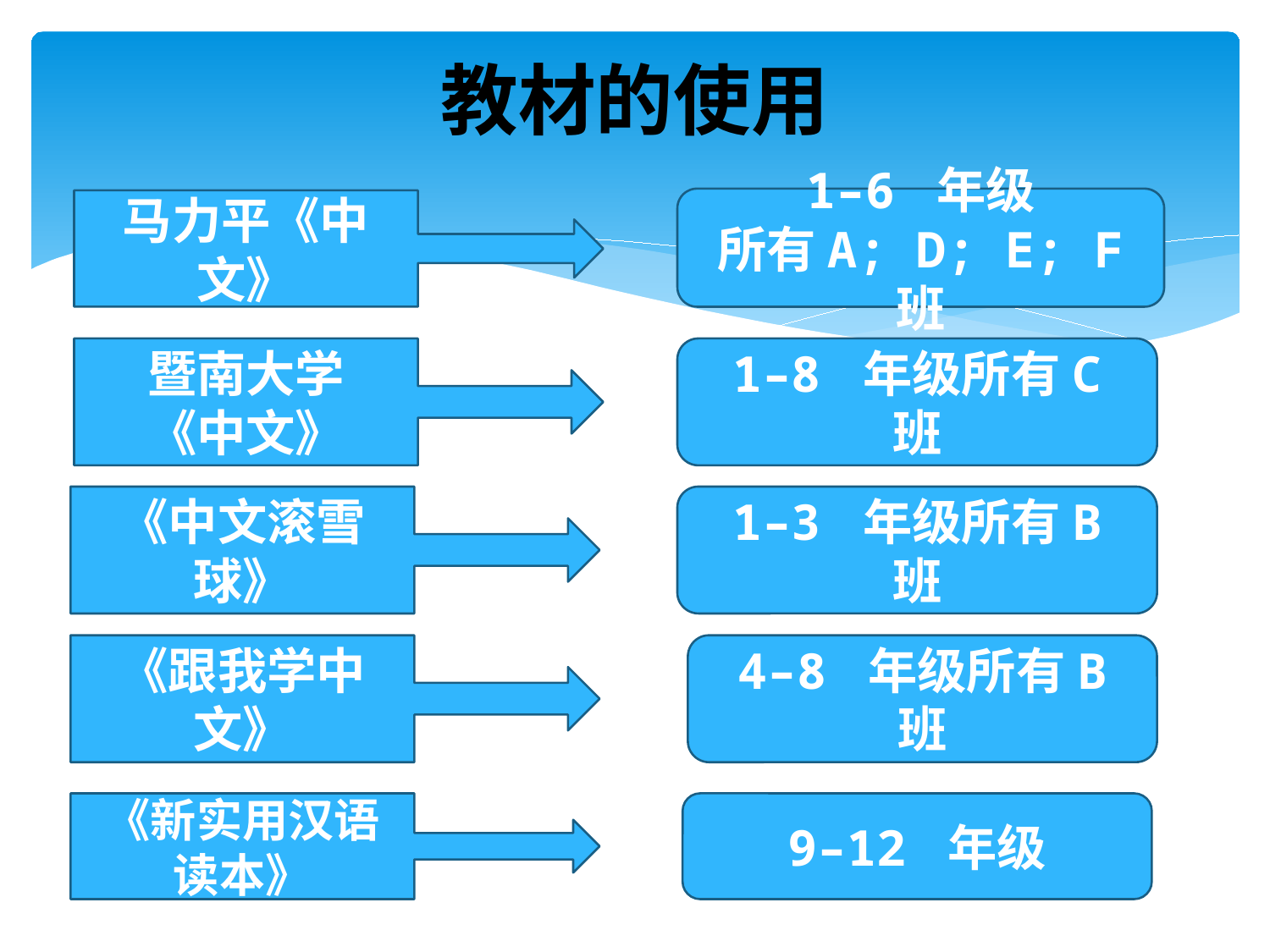

# 教材的使用

1–6 年级
所有A; D; E; F 班
马力平《中文》
暨南大学
《中文》
1–8 年级所有C 班
《中文滚雪球》
1–3 年级所有B 班
《跟我学中文》
4–8 年级所有B 班
《新实用汉语读本》
9–12 年级